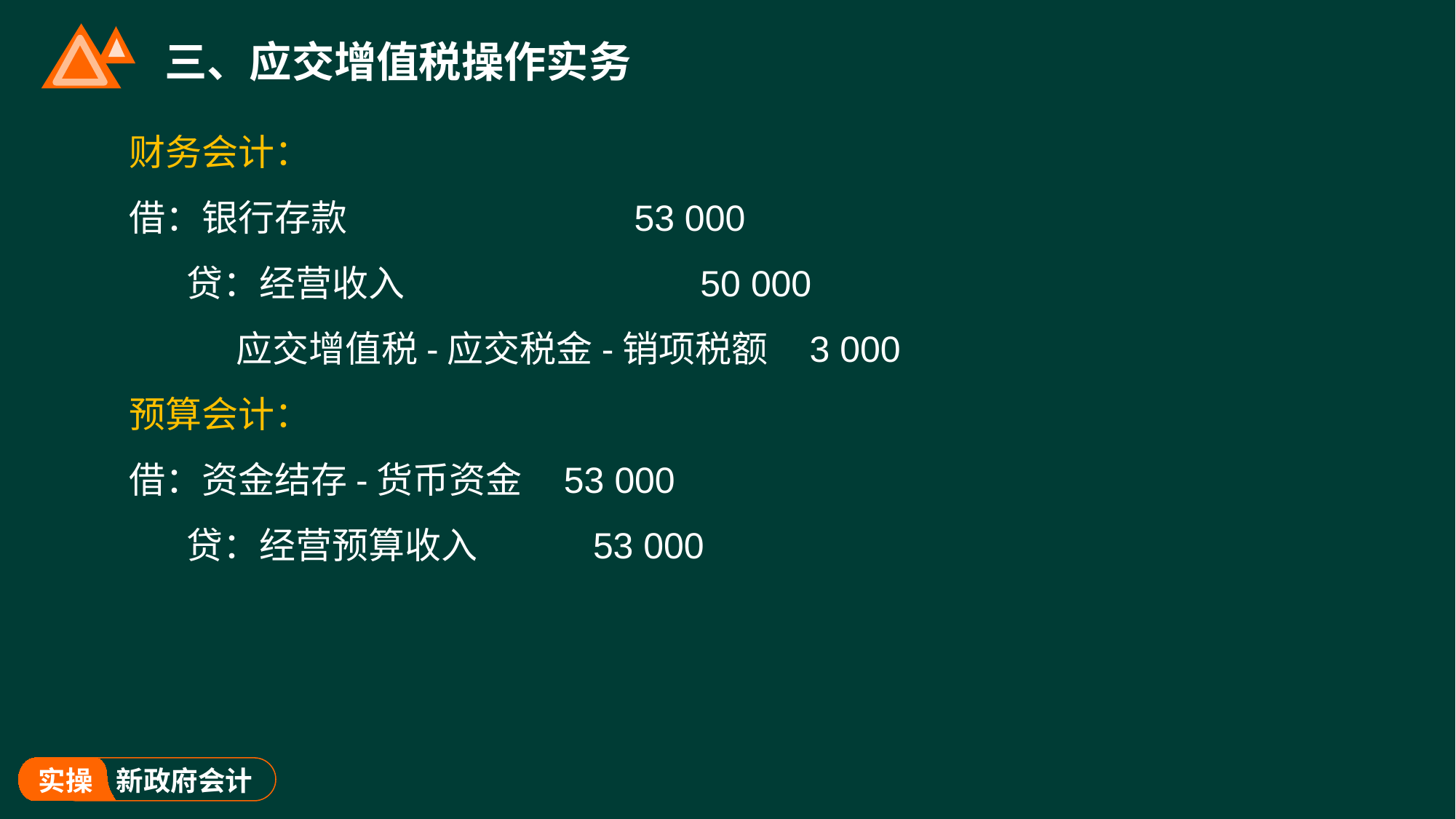

# 三、应交增值税操作实务
财务会计：
借：银行存款                                  53 000
      贷：经营收入                                   50 000
            应交增值税-应交税金-销项税额    3 000
预算会计：
借：资金结存-货币资金    53 000
      贷：经营预算收入             53 000